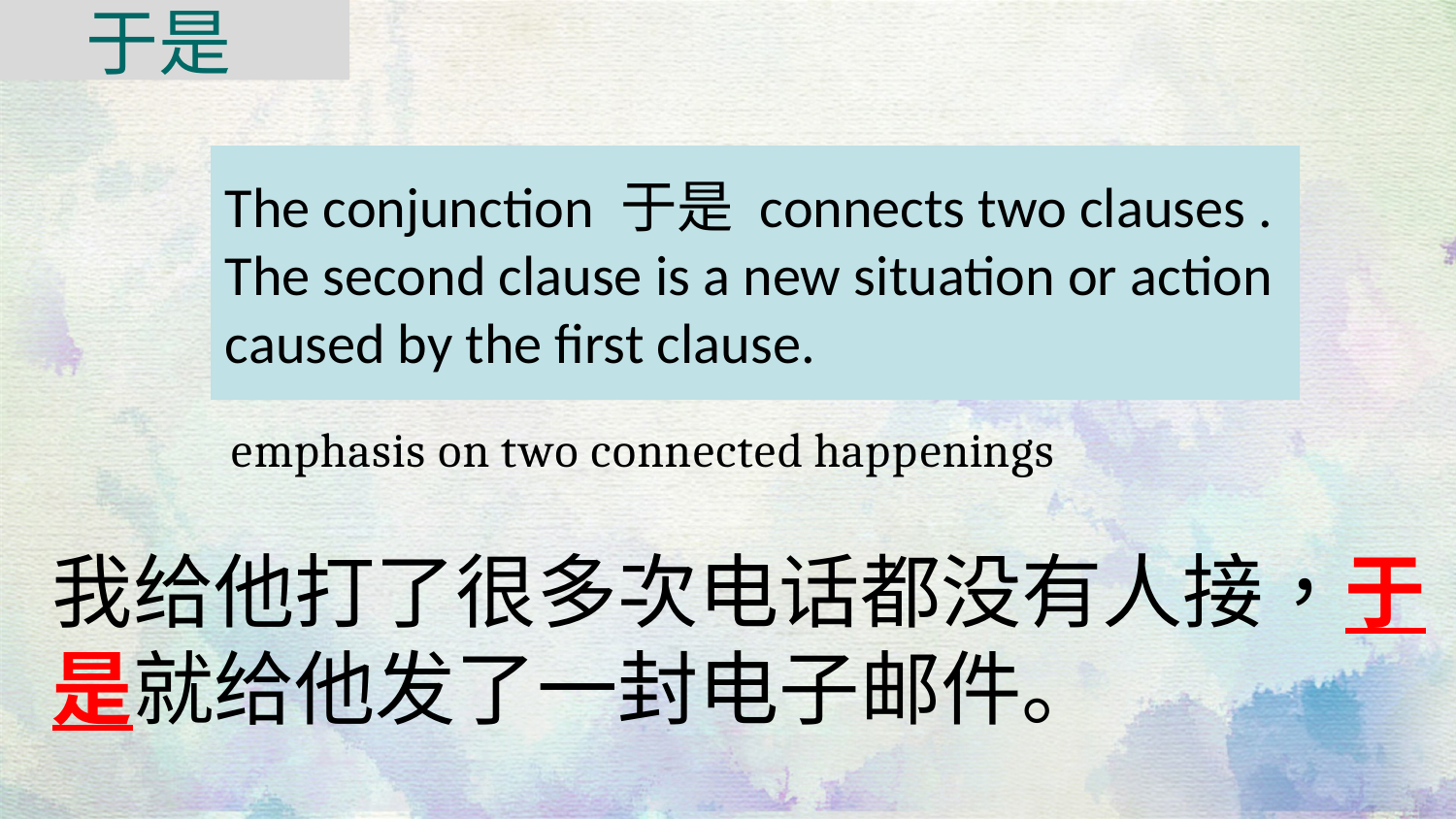

于是
The conjunction 于是 connects two clauses . The second clause is a new situation or action caused by the first clause.
emphasis on two connected happenings
我给他打了很多次电话都没有人接，于是就给他发了一封电子邮件。